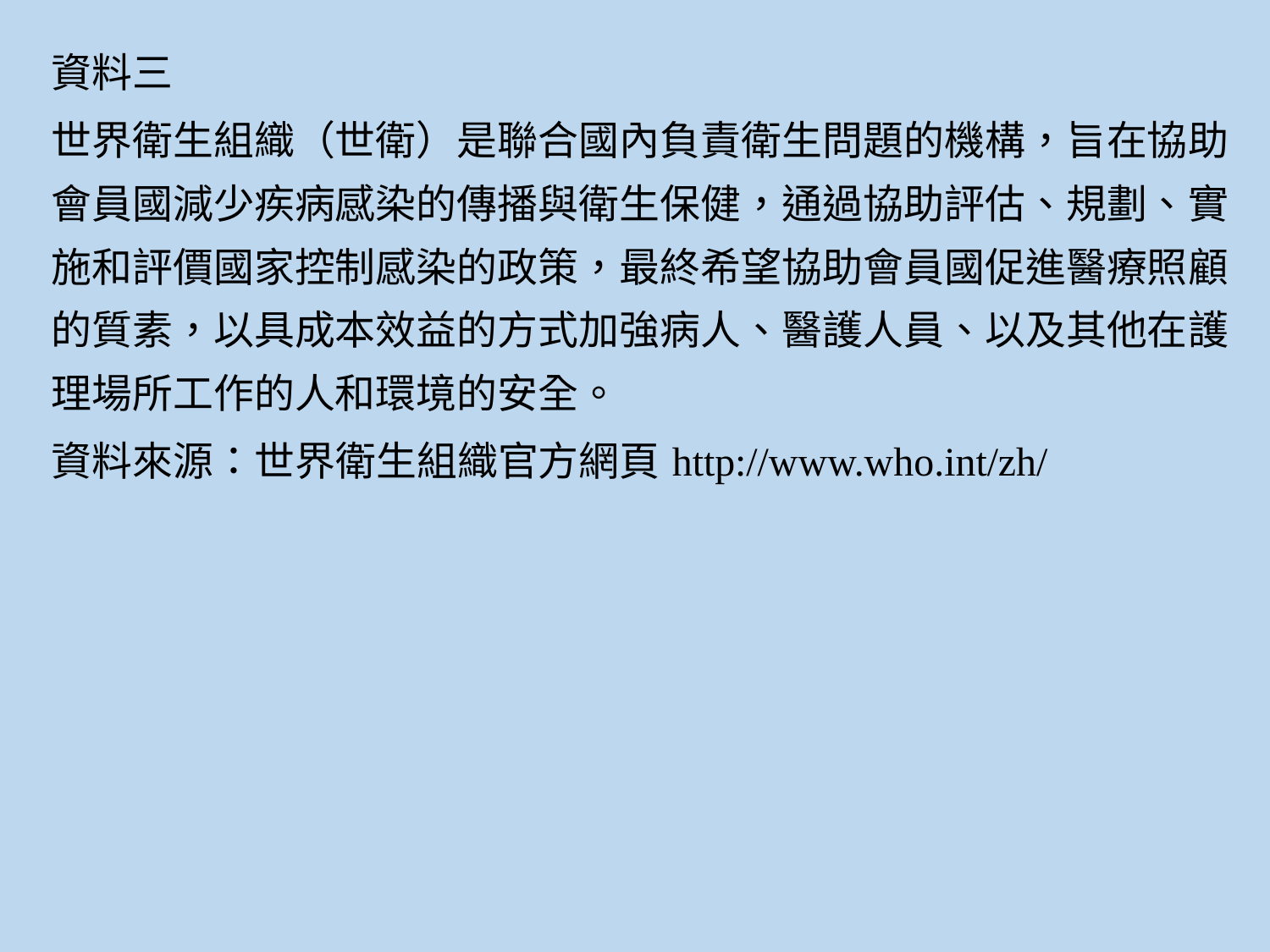

資料三
世界衛生組織（世衛）是聯合國內負責衛生問題的機構，旨在協助會員國減少疾病感染的傳播與衛生保健，通過協助評估、規劃、實施和評價國家控制感染的政策，最終希望協助會員國促進醫療照顧的質素，以具成本效益的方式加強病人、醫護人員、以及其他在護理場所工作的人和環境的安全。
資料來源：世界衛生組織官方網頁 http://www.who.int/zh/